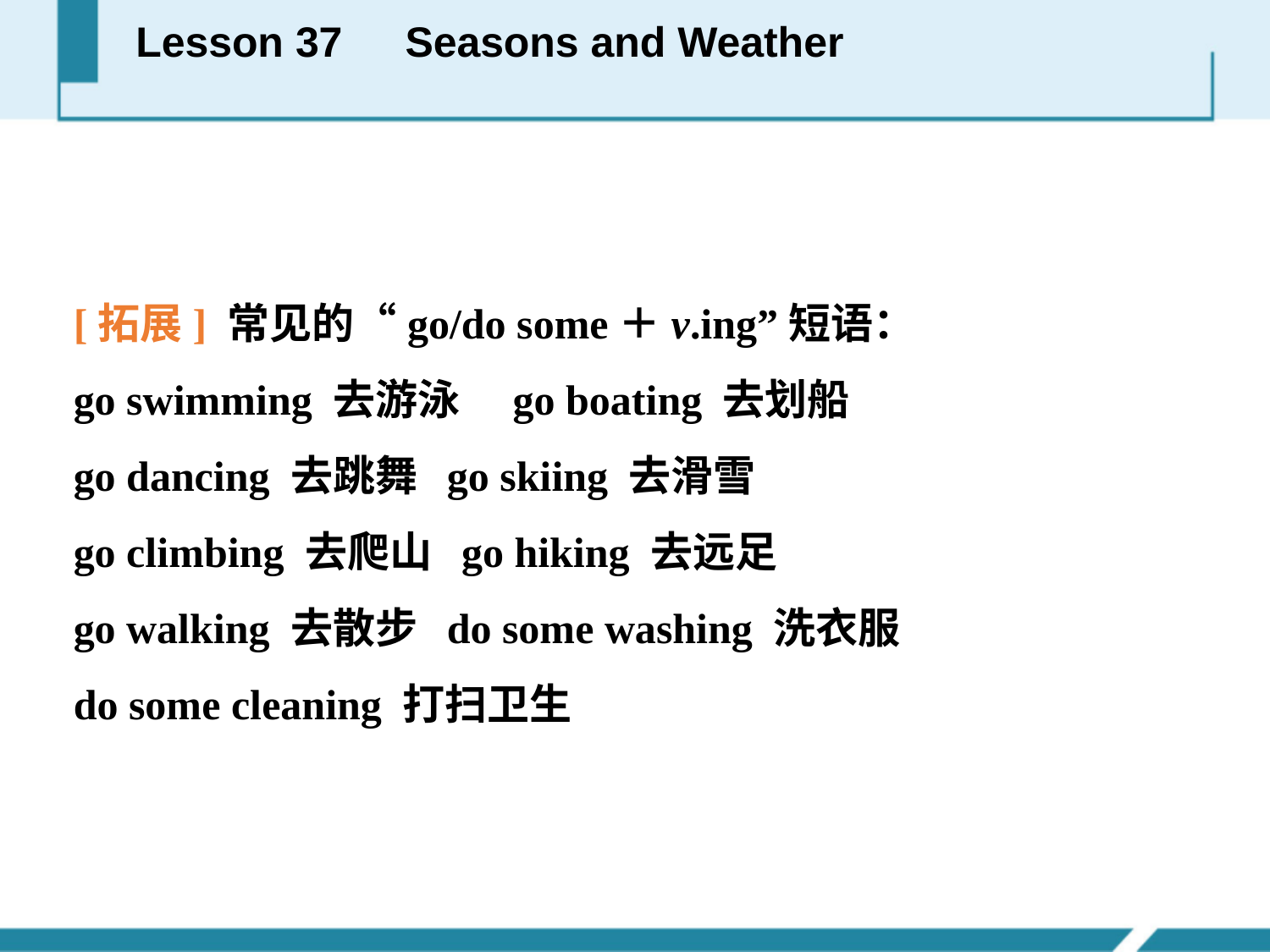

Lesson 37　Seasons and Weather
[拓展] 常见的“go/do some＋v.­ing”短语：
go swimming 去游泳　go boating 去划船
go dancing 去跳舞  go skiing 去滑雪
go climbing 去爬山  go hiking 去远足
go walking 去散步  do some washing 洗衣服
do some cleaning 打扫卫生